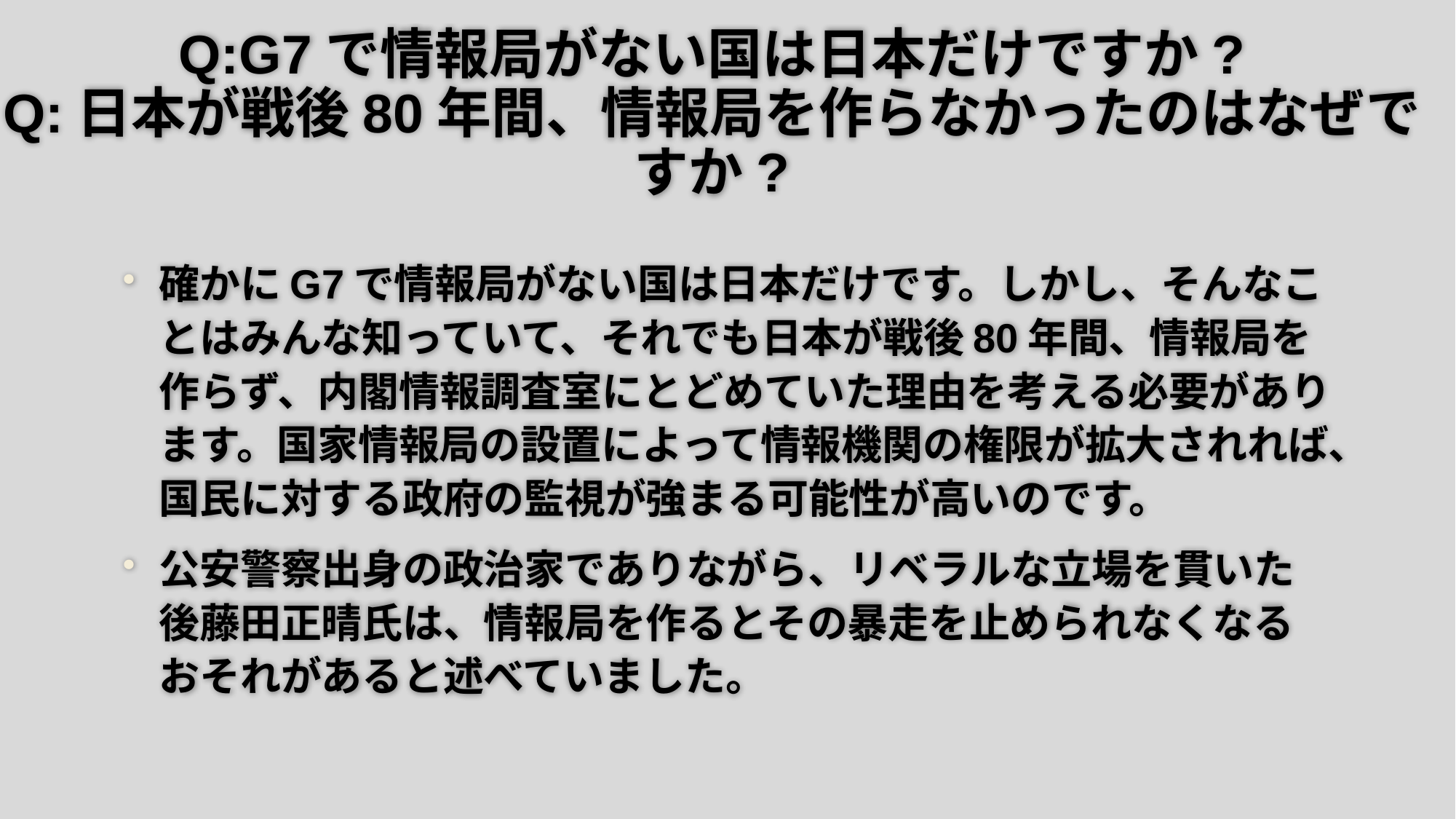

# Q:G7で情報局がない国は日本だけですか? Q:日本が戦後80年間、情報局を作らなかったのはなぜですか?
確かにG7で情報局がない国は日本だけです。しかし、そんなことはみんな知っていて、それでも日本が戦後80年間、情報局を作らず、内閣情報調査室にとどめていた理由を考える必要があります。国家情報局の設置によって情報機関の権限が拡大されれば、国民に対する政府の監視が強まる可能性が高いのです。
公安警察出身の政治家でありながら、リベラルな立場を貫いた後藤田正晴氏は、情報局を作るとその暴走を止められなくなるおそれがあると述べていました。